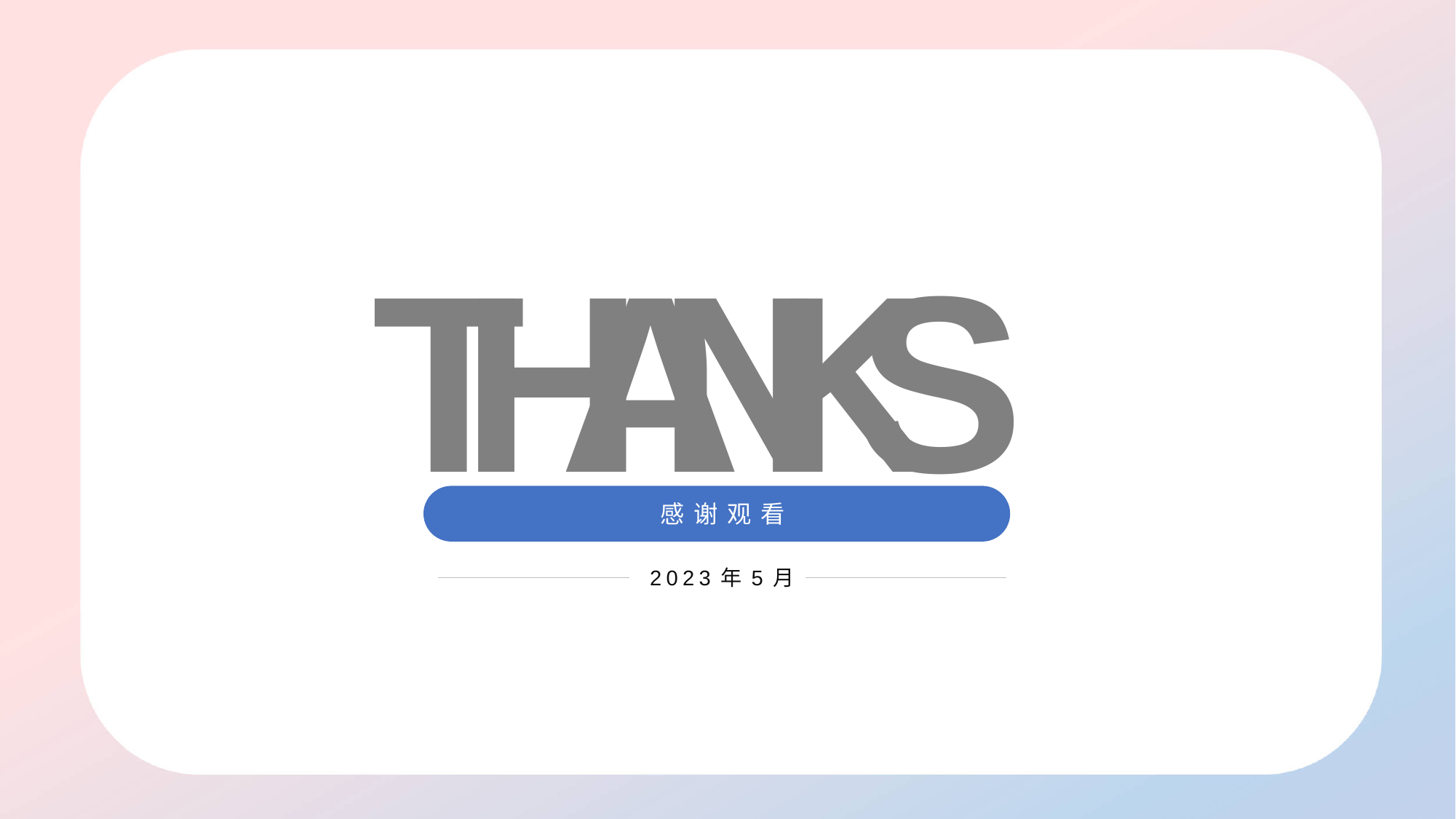

T
H
A
N
K
S

感谢观看
2023年5月

27